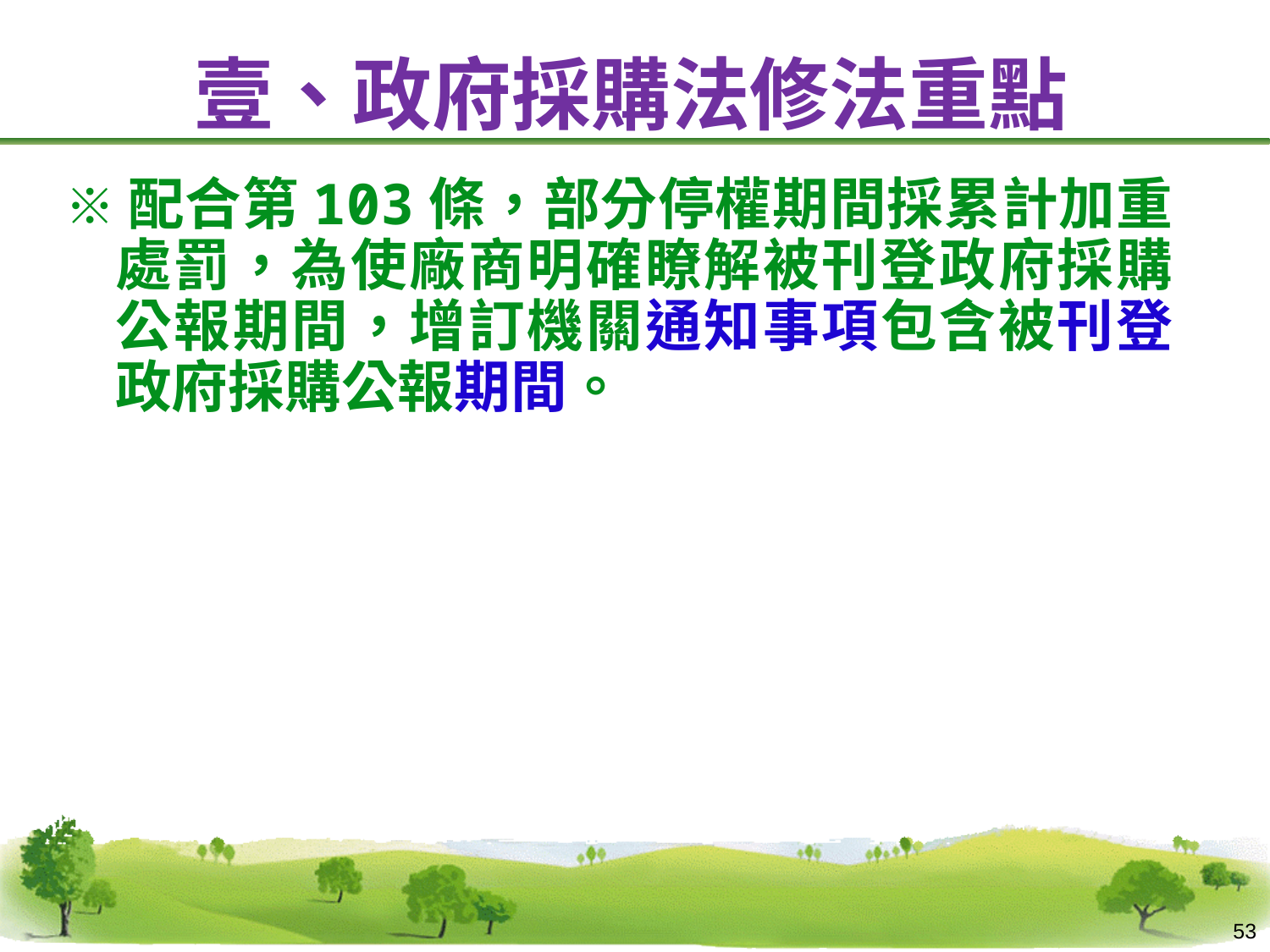

壹、政府採購法修法重點
※配合第103條，部分停權期間採累計加重處罰，為使廠商明確瞭解被刊登政府採購公報期間，增訂機關通知事項包含被刊登政府採購公報期間。

53